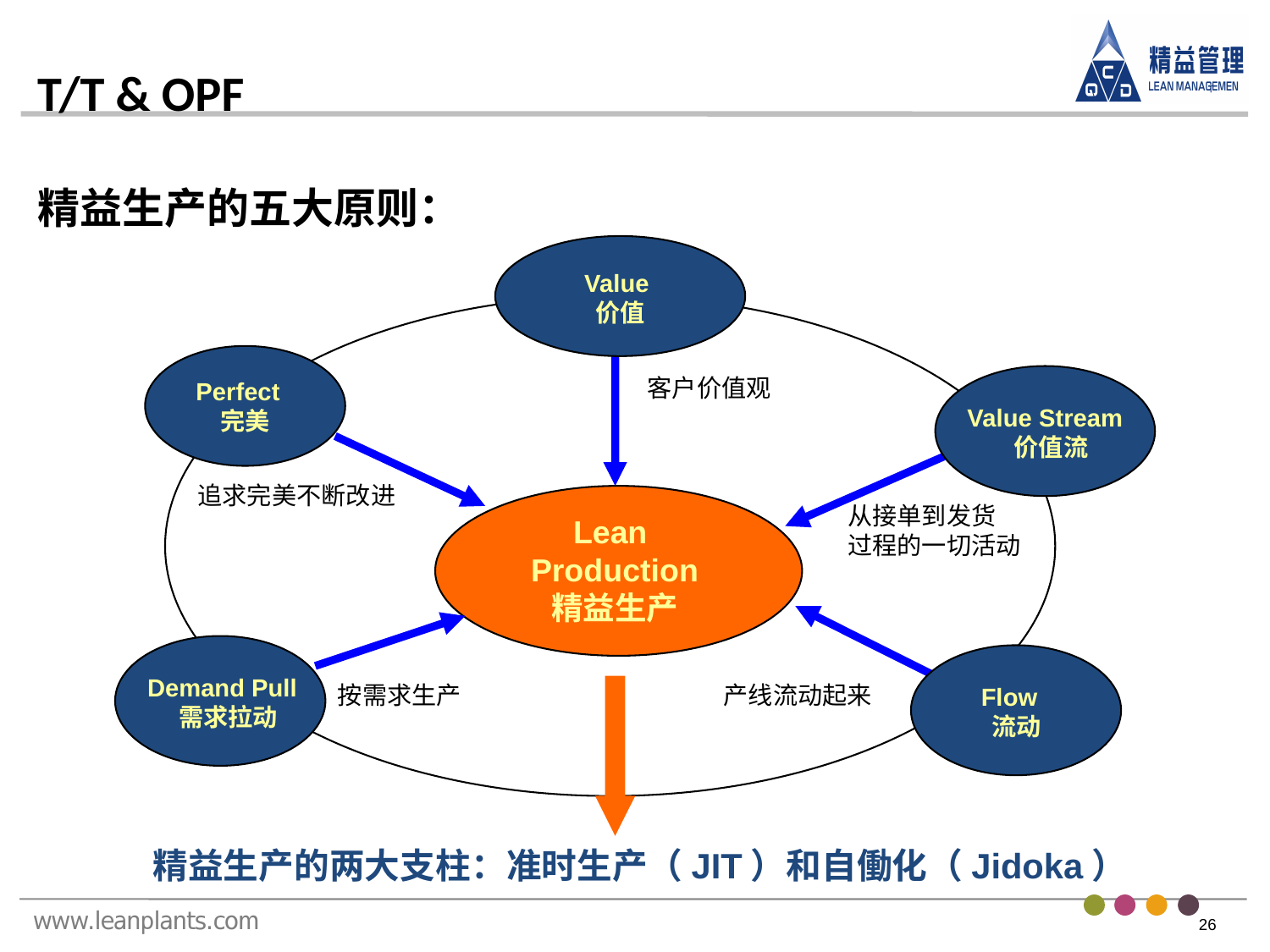

精益生产的五大原则：

Value
价值

客户价值观

Perfect
完美
Value Stream
 价值流

追求完美不断改进

从接单到发货
过程的一切活动
Lean
Production
精益生产

Demand Pull
 需求拉动
产线流动起来
按需求生产
Flow
流动

精益生产的两大支柱：准时生产（JIT）和自働化（Jidoka）